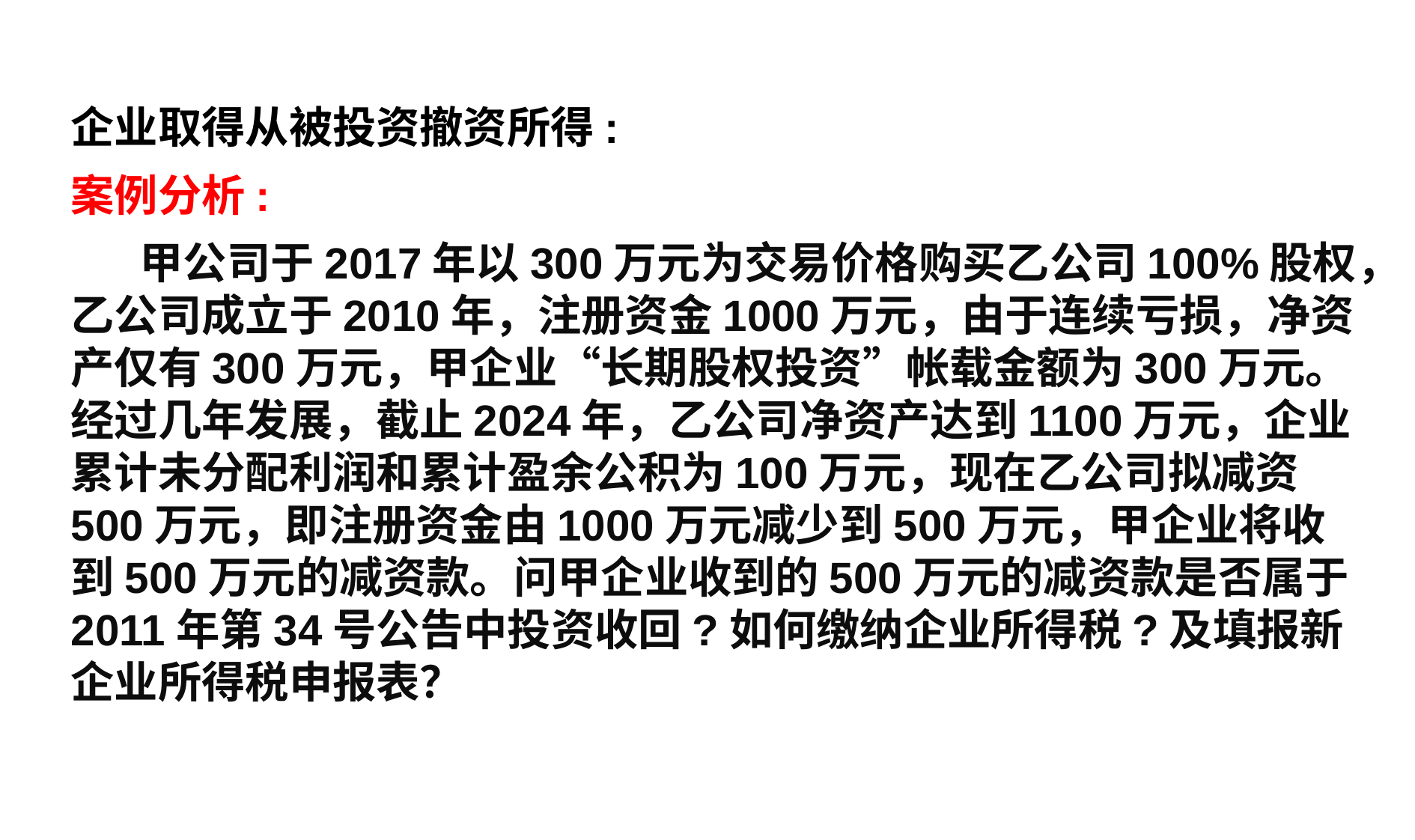

企业取得从被投资撤资所得:
案例分析:
甲公司于2017年以300万元为交易价格购买乙公司100%股权，乙公司成立于2010年，注册资金1000万元，由于连续亏损，净资产仅有300万元，甲企业“长期股权投资”帐载金额为300万元。经过几年发展，截止2024年，乙公司净资产达到1100万元，企业累计未分配利润和累计盈余公积为100万元，现在乙公司拟减资500万元，即注册资金由1000万元减少到500万元，甲企业将收到500万元的减资款。问甲企业收到的500万元的减资款是否属于2011年第34号公告中投资收回?如何缴纳企业所得税?及填报新企业所得税申报表？